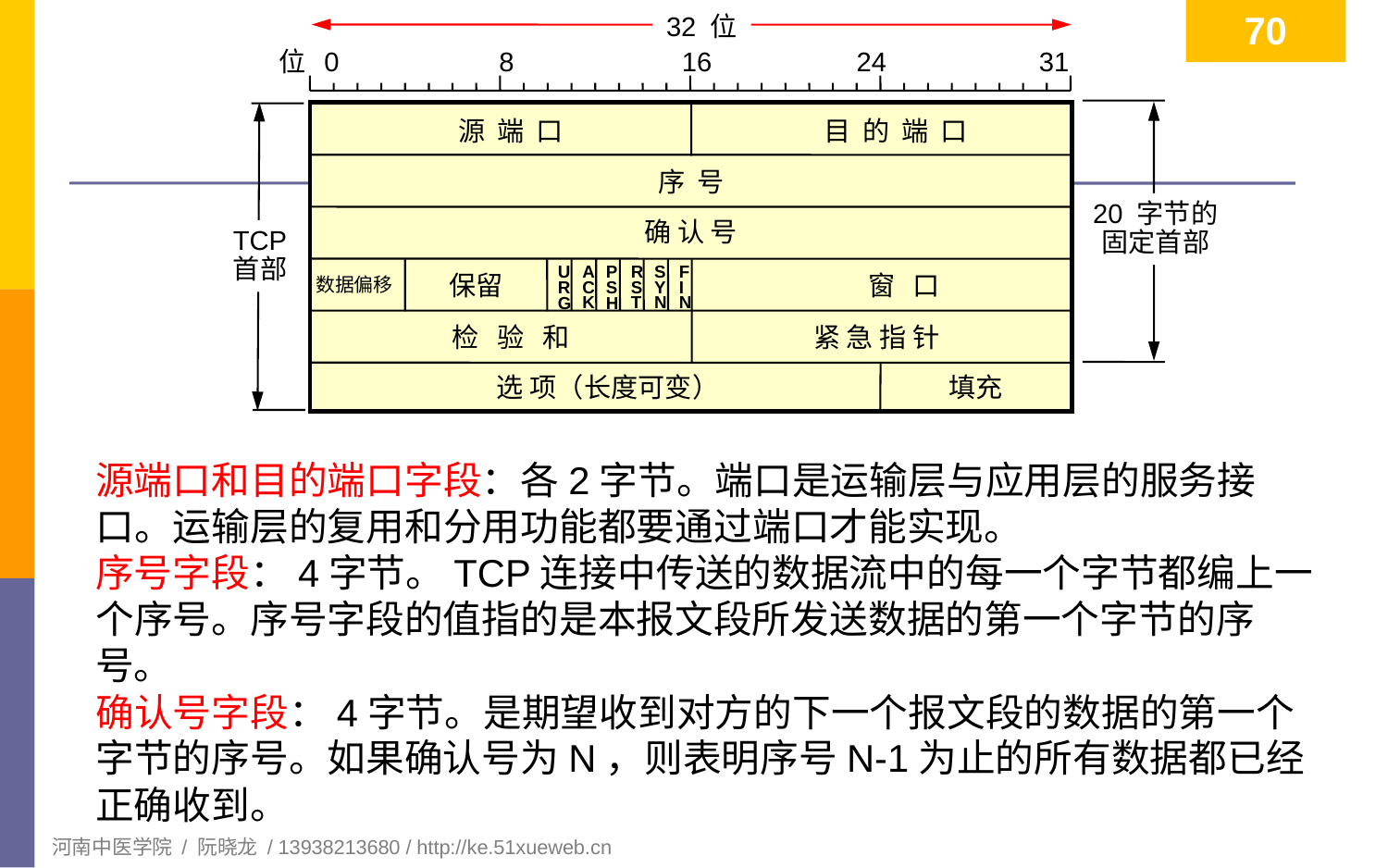

70
32 位

位  0                     8                      16                   24                    31

源  端  口
目  的  端  口

序  号
20 字节的
固定首部

确 认 号
TCP
首部
S
Y
N

F
I
N
A
C
K
R
S
T

U
R
G
P
S
H

窗   口
保留
数据偏移

检   验   和
紧 急 指 针

填充

选 项（长度可变）

源端口和目的端口字段：各2字节。端口是运输层与应用层的服务接口。运输层的复用和分用功能都要通过端口才能实现。
序号字段：4字节。TCP连接中传送的数据流中的每一个字节都编上一个序号。序号字段的值指的是本报文段所发送数据的第一个字节的序号。
确认号字段：4字节。是期望收到对方的下一个报文段的数据的第一个字节的序号。如果确认号为N，则表明序号N-1为止的所有数据都已经正确收到。